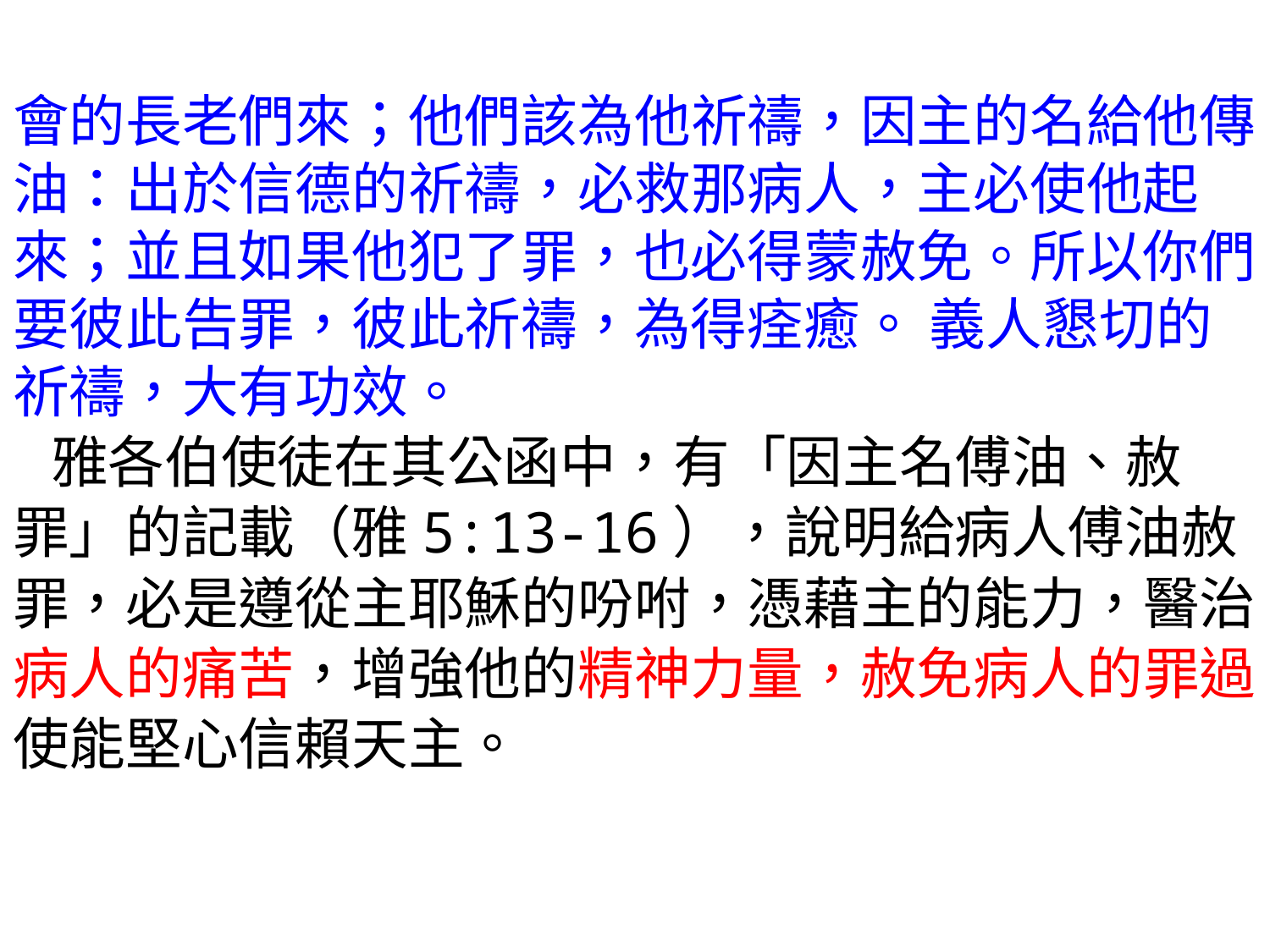

會的長老們來；他們該為他祈禱，因主的名給他傳油：出於信德的祈禱，必救那病人，主必使他起來；並且如果他犯了罪，也必得蒙赦免。所以你們要彼此告罪，彼此祈禱，為得痊癒。 義人懇切的祈禱，大有功效。
  雅各伯使徒在其公函中，有「因主名傅油、赦罪」的記載（雅5:13-16），說明給病人傅油赦罪，必是遵從主耶穌的吩咐，憑藉主的能力，醫治病人的痛苦，增強他的精神力量，赦免病人的罪過，使能堅心信賴天主。